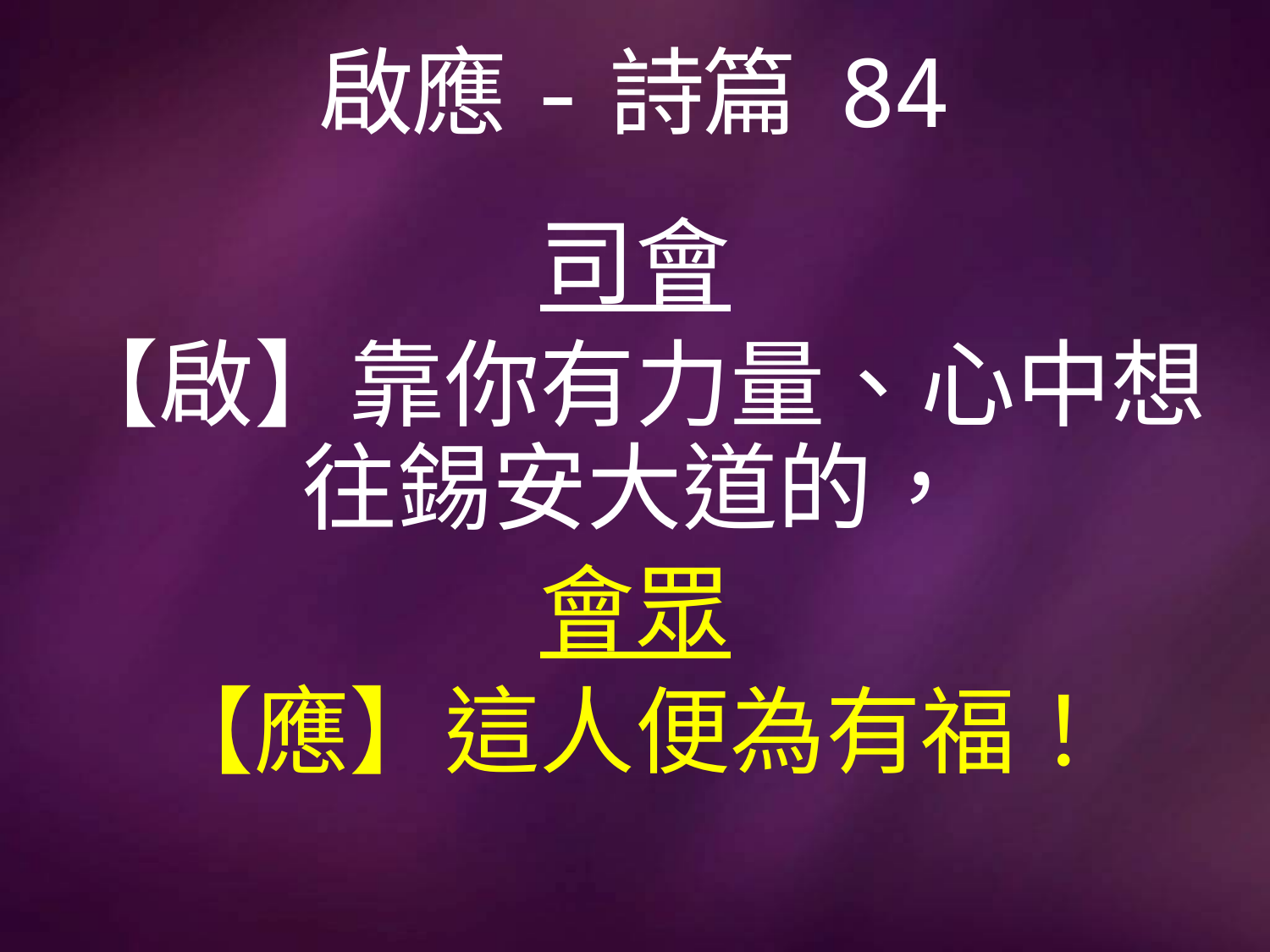

# 啟應-詩篇 84
司會
【啟】靠你有力量、心中想往錫安大道的，
會眾
【應】這人便為有福！